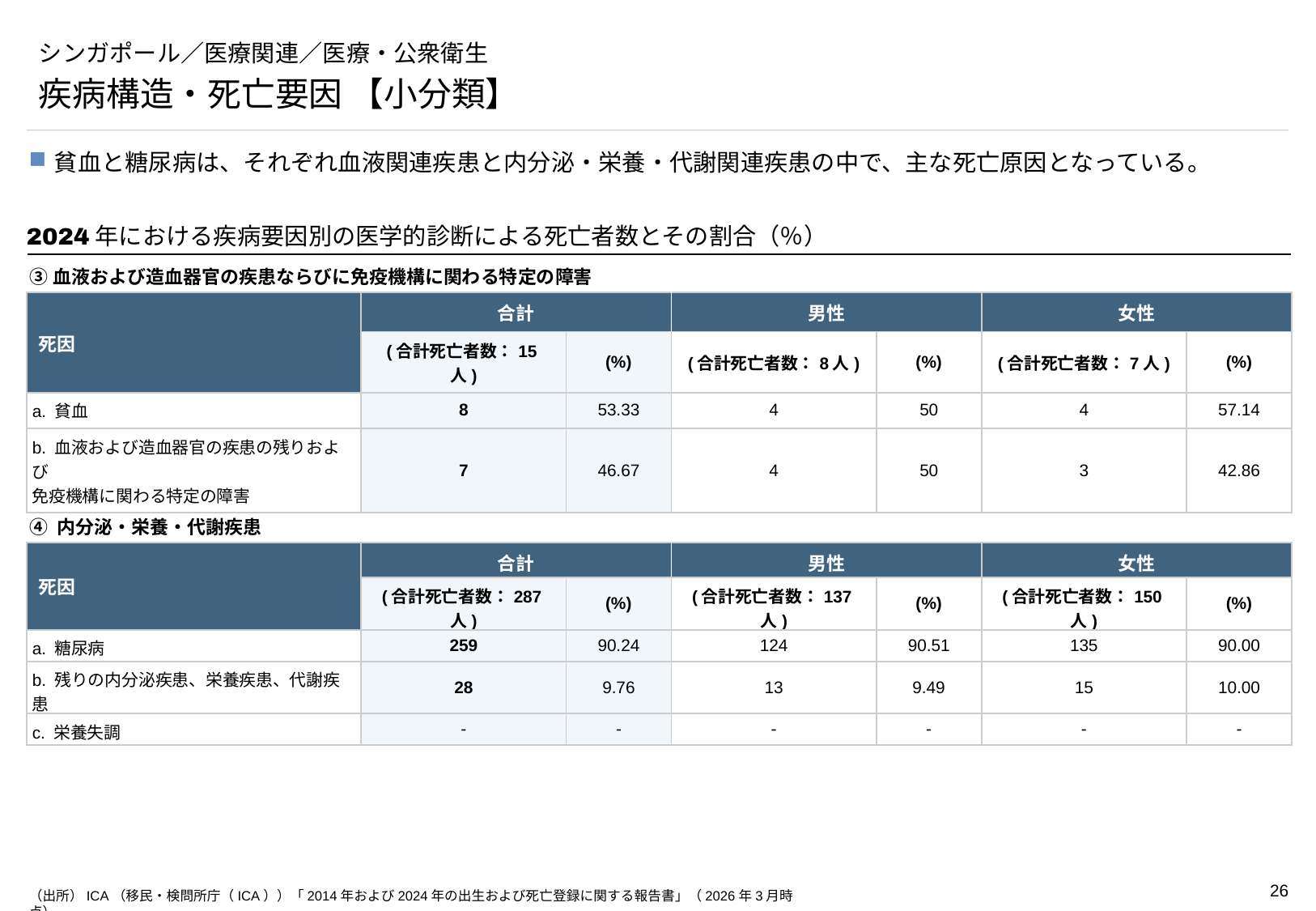

# シンガポール／医療関連／医療・公衆衛生
疾病構造・死亡要因 【小分類】
貧血と糖尿病は、それぞれ血液関連疾患と内分泌・栄養・代謝関連疾患の中で、主な死亡原因となっている。
2024年における疾病要因別の医学的診断による死亡者数とその割合（％）
③血液および造血器官の疾患ならびに免疫機構に関わる特定の障害
| 死因 | 合計 |  | 男性 |  | 女性 |  |
| --- | --- | --- | --- | --- | --- | --- |
|  | (合計死亡者数：15人) | (%) | (合計死亡者数：8人) | (%) | (合計死亡者数：7人) | (%) |
| a. 貧血 | 8 | 53.33 | 4 | 50 | 4 | 57.14 |
| b. 血液および造血器官の疾患の残りおよび 免疫機構に関わる特定の障害 | 7 | 46.67 | 4 | 50 | 3 | 42.86 |
④ 内分泌・栄養・代謝疾患
| 死因 | 合計 |  | 男性 |  | 女性 |  |
| --- | --- | --- | --- | --- | --- | --- |
|  | (合計死亡者数：287人) | (%) | (合計死亡者数：137人) | (%) | (合計死亡者数：150人) | (%) |
| a. 糖尿病 | 259 | 90.24 | 124 | 90.51 | 135 | 90.00 |
| b. 残りの内分泌疾患、栄養疾患、代謝疾患 | 28 | 9.76 | 13 | 9.49 | 15 | 10.00 |
| c. 栄養失調 | - | - | - | - | - | - |
（出所）ICA（移民・検問所庁（ICA））「2014年および2024年の出生および死亡登録に関する報告書」（2026年3月時点）